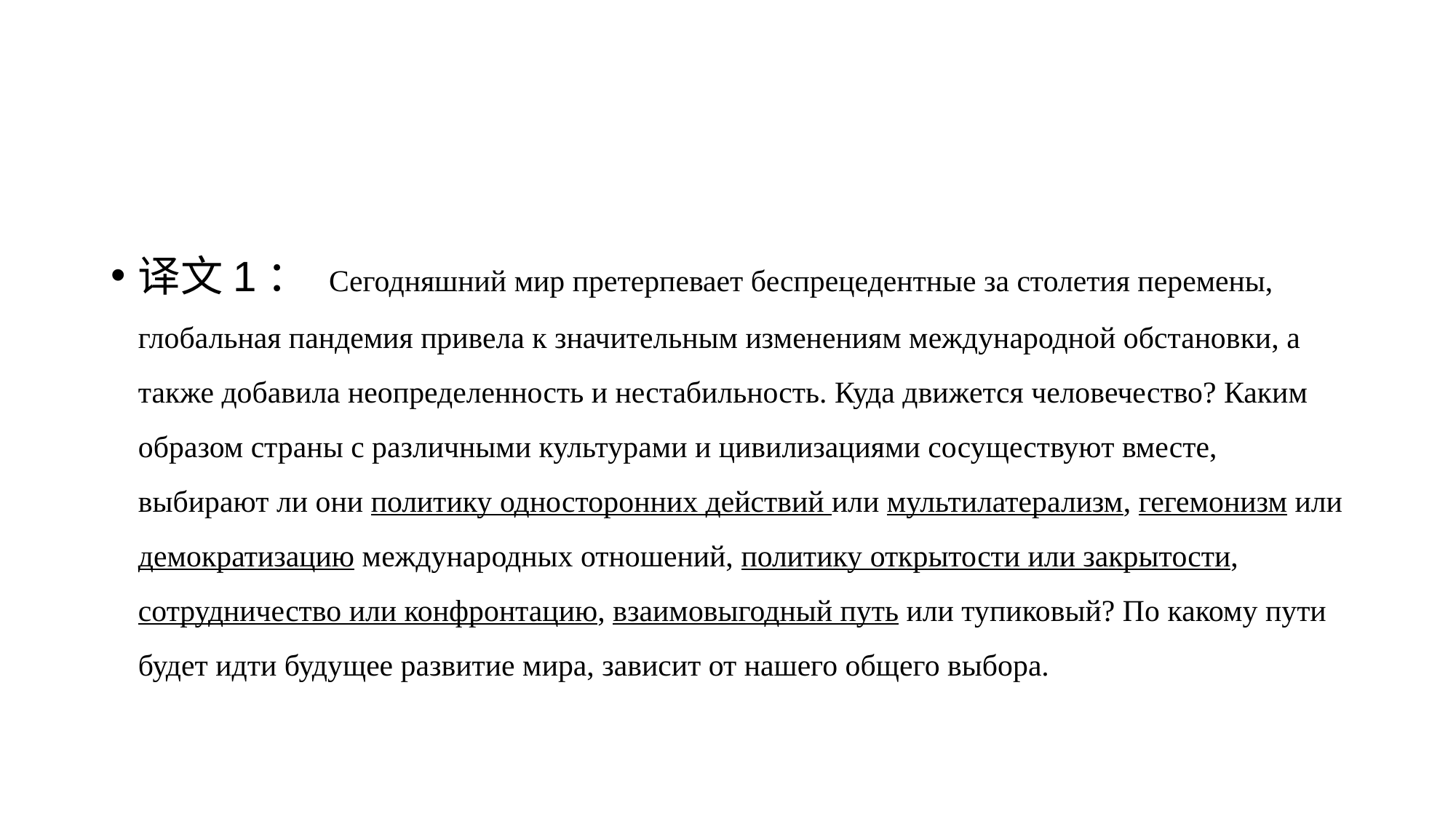

#
译文1： Сегодняшний мир претерпевает беспрецедентные за столетия перемены, глобальная пандемия привела к значительным изменениям международной обстановки, а также добавила неопределенность и нестабильность. Куда движется человечество? Каким образом страны с различными культурами и цивилизациями сосуществуют вместе, выбирают ли они политику односторонних действий или мультилатерализм, гегемонизм или демократизацию международных отношений, политику открытости или закрытости, сотрудничество или конфронтацию, взаимовыгодный путь или тупиковый? По какому пути будет идти будущее развитие мира, зависит от нашего общего выбора.